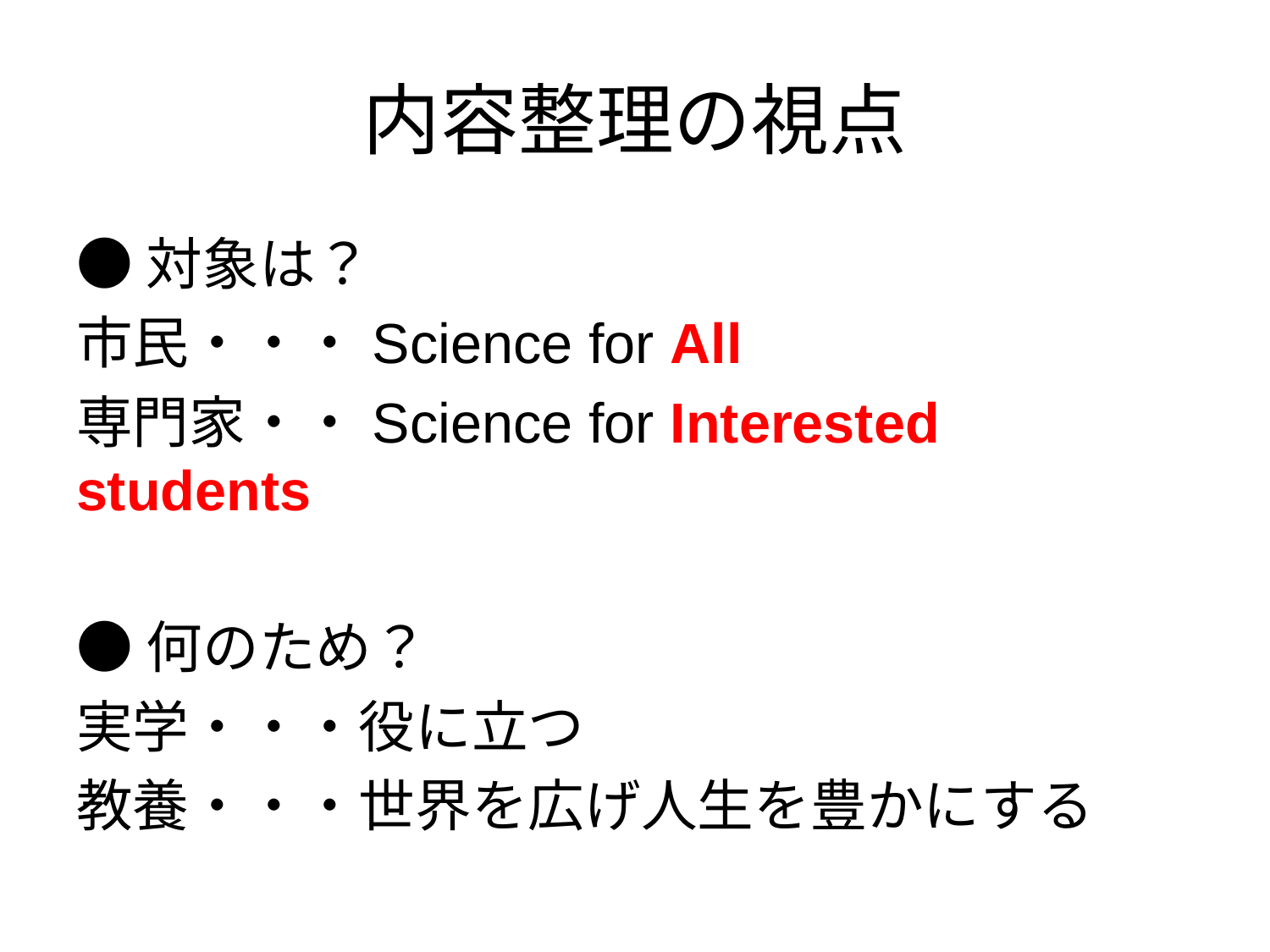

# 内容整理の視点
●対象は？
市民・・・Science for All
専門家・・Science for Interested students

●何のため？
実学・・・役に立つ
教養・・・世界を広げ人生を豊かにする